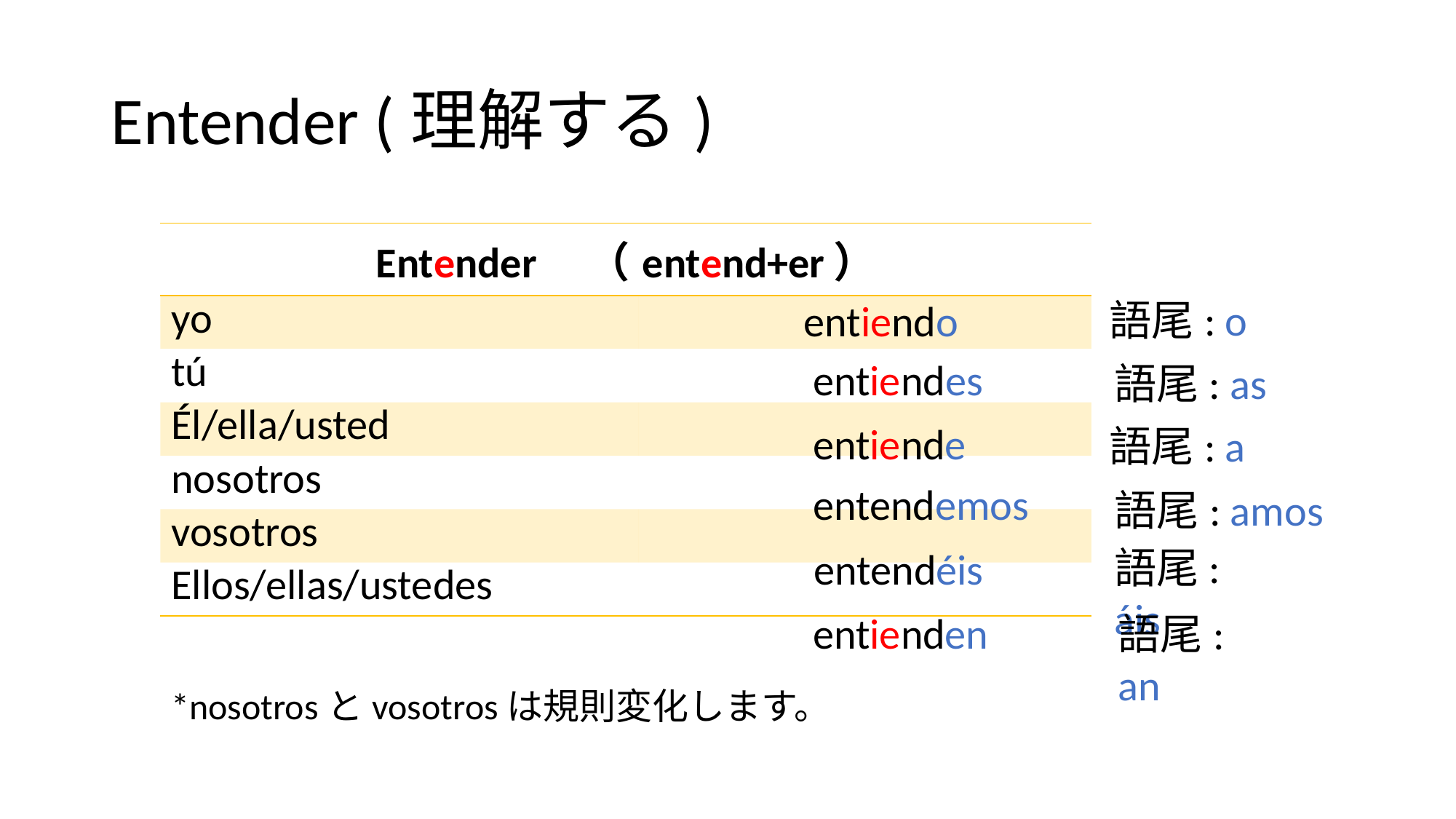

# Entender (理解する)
| Entender　（entend+er） |  |
| --- | --- |
| yo |  |
| tú |  |
| Él/ella/usted |  |
| nosotros |  |
| vosotros |  |
| Ellos/ellas/ustedes |  |
語尾: o
entiendo
entiendes
語尾: as
entiende
語尾: a
entendemos
語尾: amos
語尾: áis
entendéis
entienden
語尾: an
*nosotrosとvosotrosは規則変化します。